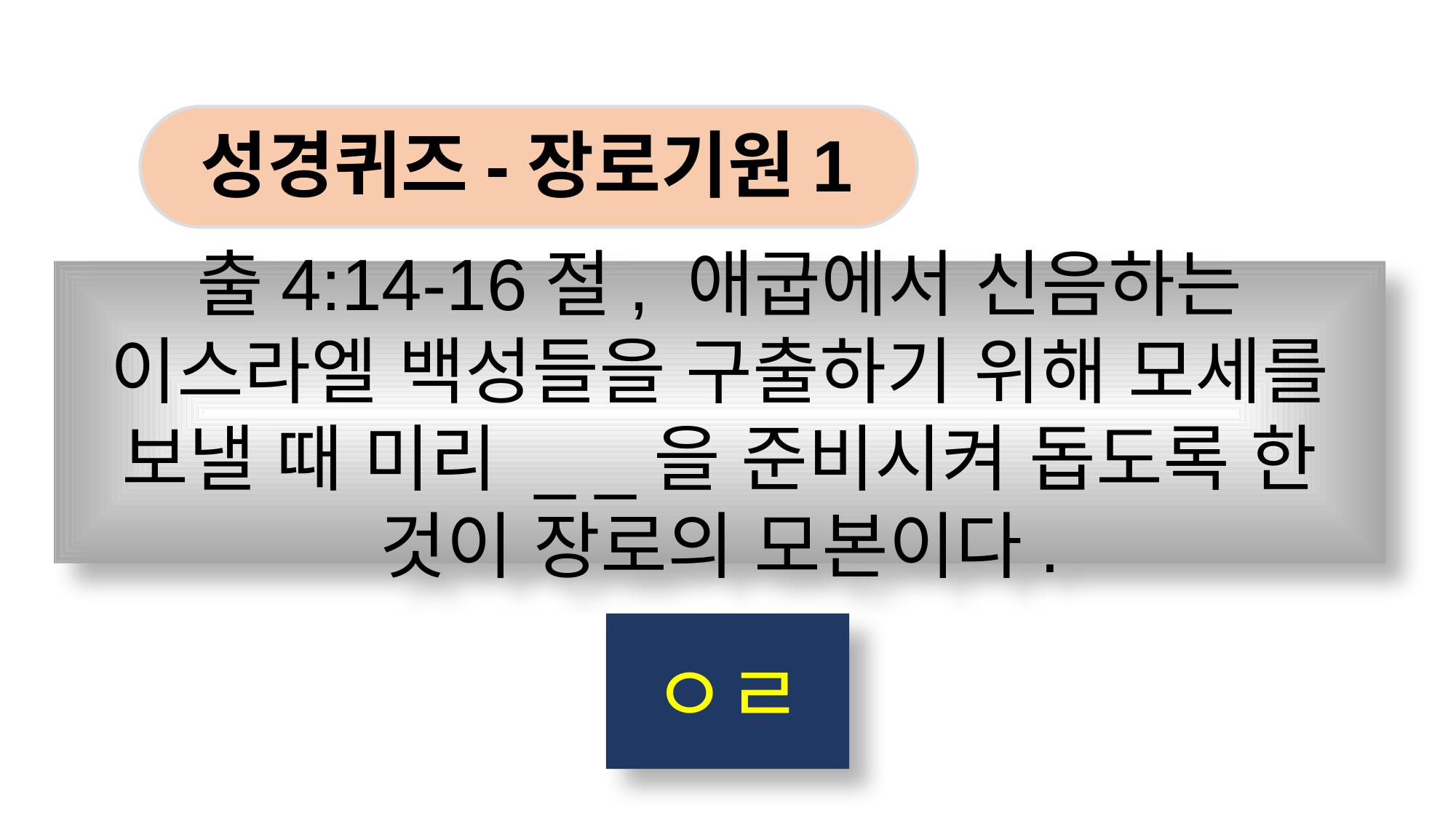

성경퀴즈-장로기원1
출4:14-16절, 애굽에서 신음하는 이스라엘 백성들을 구출하기 위해 모세를 보낼 때 미리 _ _을 준비시켜 돕도록 한 것이 장로의 모본이다.
ㅇㄹ